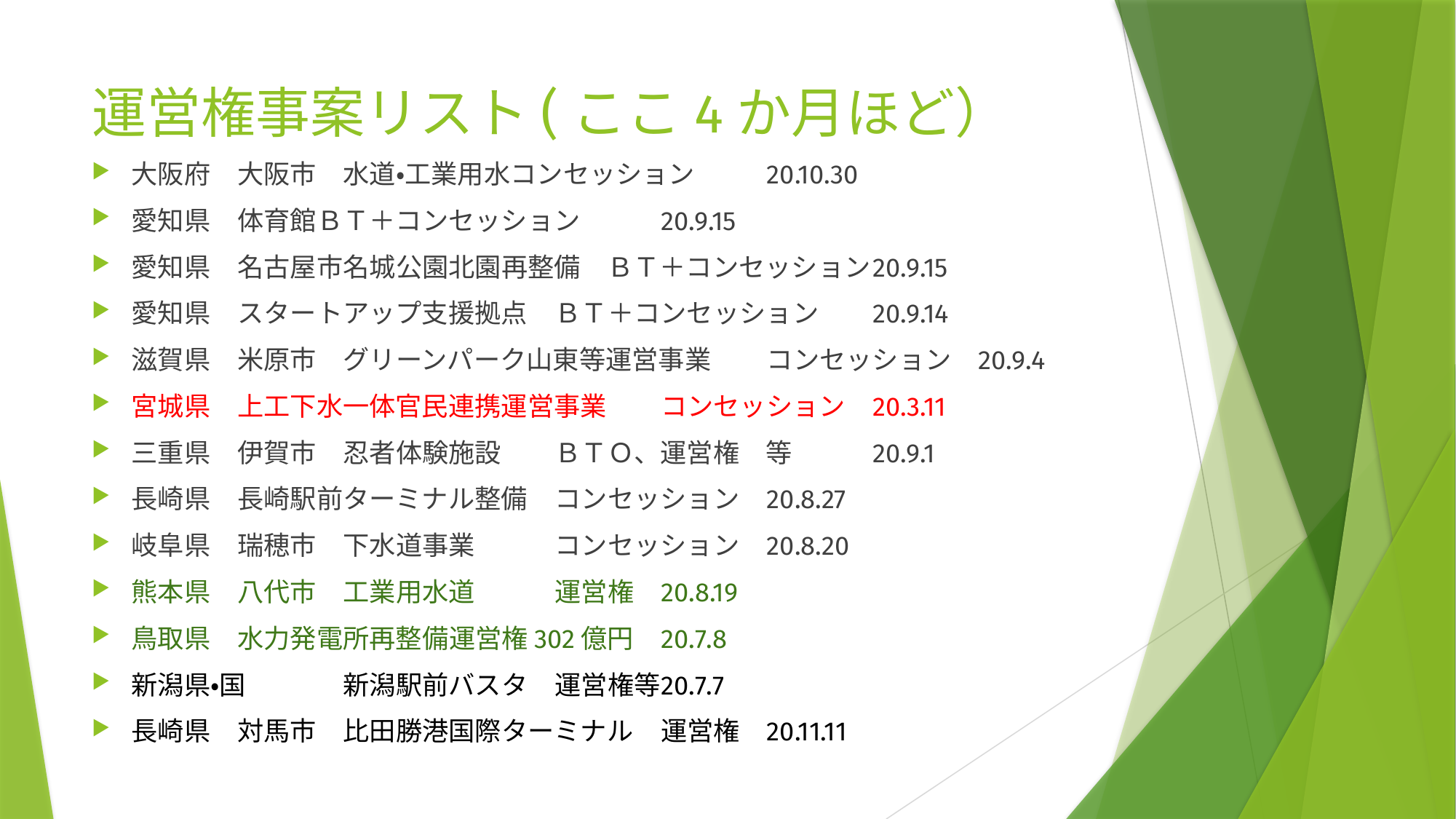

# 運営権事案リスト(ここ4か月ほど）
大阪府	大阪市	水道・工業用水コンセッション					20.10.30
愛知県			体育館ＢＴ＋コンセッション						20.9.15
愛知県	名古屋市	名城公園北園再整備　ＢＴ＋コンセッション	20.9.15
愛知県			スタートアップ支援拠点	ＢＴ＋コンセッション	20.9.14
滋賀県	米原市	グリーンパーク山東等運営事業	コンセッション	20.9.4
宮城県			上工下水一体官民連携運営事業	コンセッション	20.3.11
三重県	伊賀市	忍者体験施設		ＢＴＯ、運営権　等			20.9.1
長崎県			長崎駅前ターミナル整備		コンセッション		20.8.27
岐阜県	瑞穂市	下水道事業					コンセッション		20.8.20
熊本県	八代市	工業用水道					運営権				20.8.19
鳥取県 			水力発電所再整備			運営権302億円		20.7.8
新潟県・国		新潟駅前バスタ				運営権等			20.7.7
長崎県	対馬市	比田勝港国際ターミナル		運営権				20.11.11